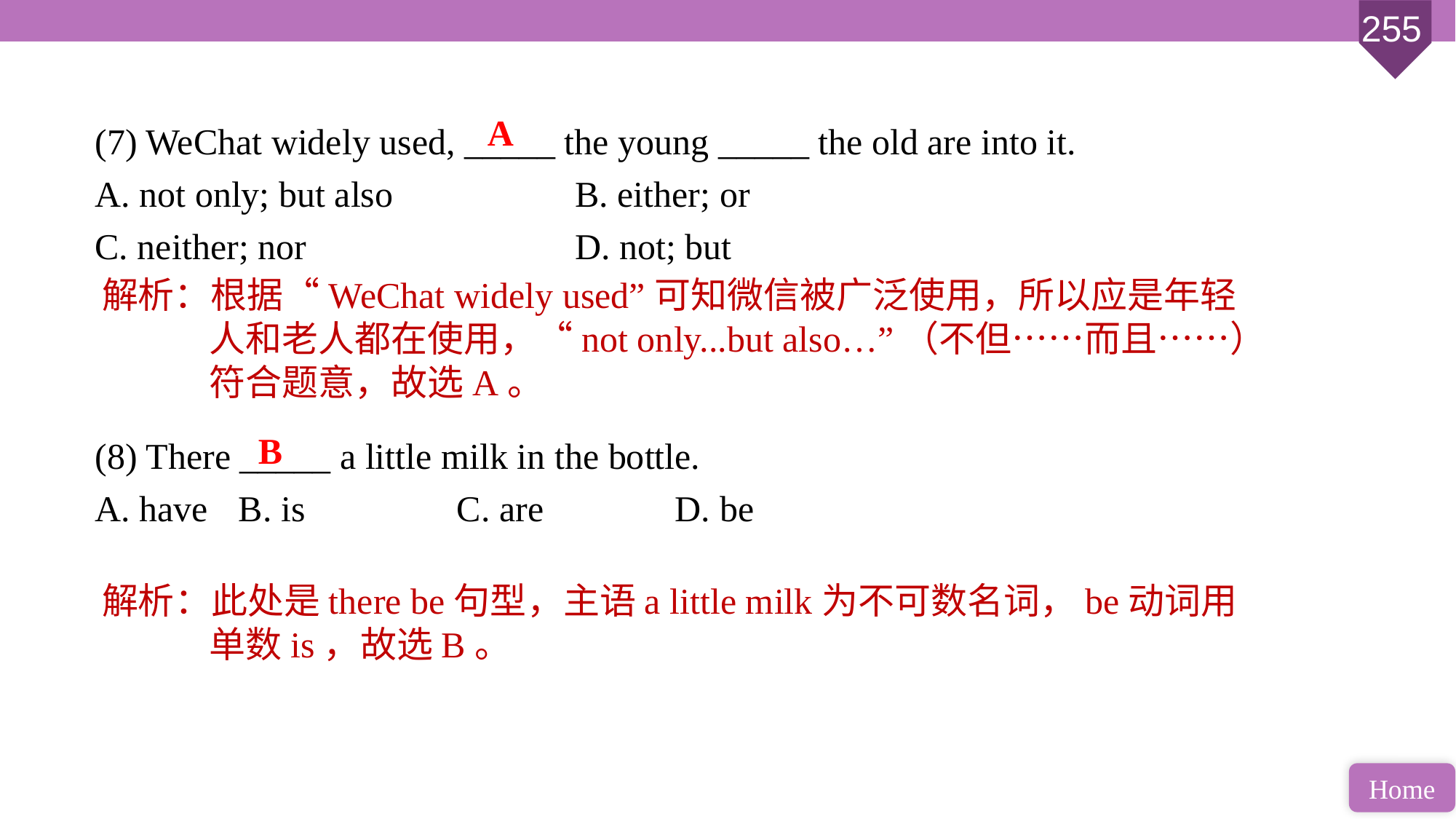

(7) WeChat widely used, _____ the young _____ the old are into it.
A. not only; but also 		 B. either; or
C. neither; nor			 D. not; but

(8) There _____ a little milk in the bottle.
A. have 	B. is 		C. are 		D. be
A
解析：根据“WeChat widely used”可知微信被广泛使用，所以应是年轻人和老人都在使用，“not only...but also…”（不但……而且……）符合题意，故选A。
B
解析：此处是there be句型，主语a little milk为不可数名词，be动词用单数is，故选B。